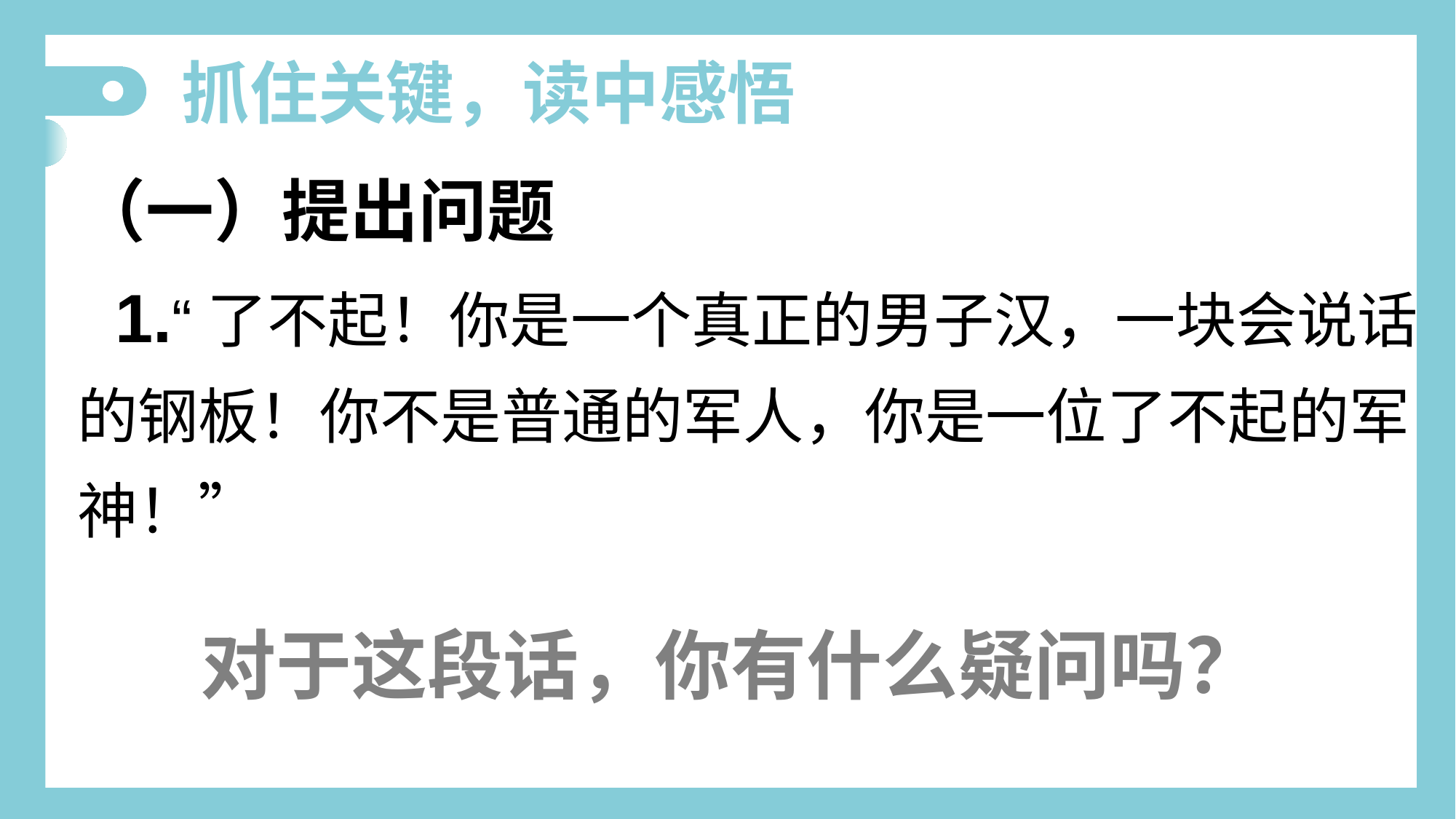

抓住关键，读中感悟

（一）提出问题
  1.“了不起！你是一个真正的男子汉，一块会说话的钢板！你不是普通的军人，你是一位了不起的军神！”
对于这段话，你有什么疑问吗？